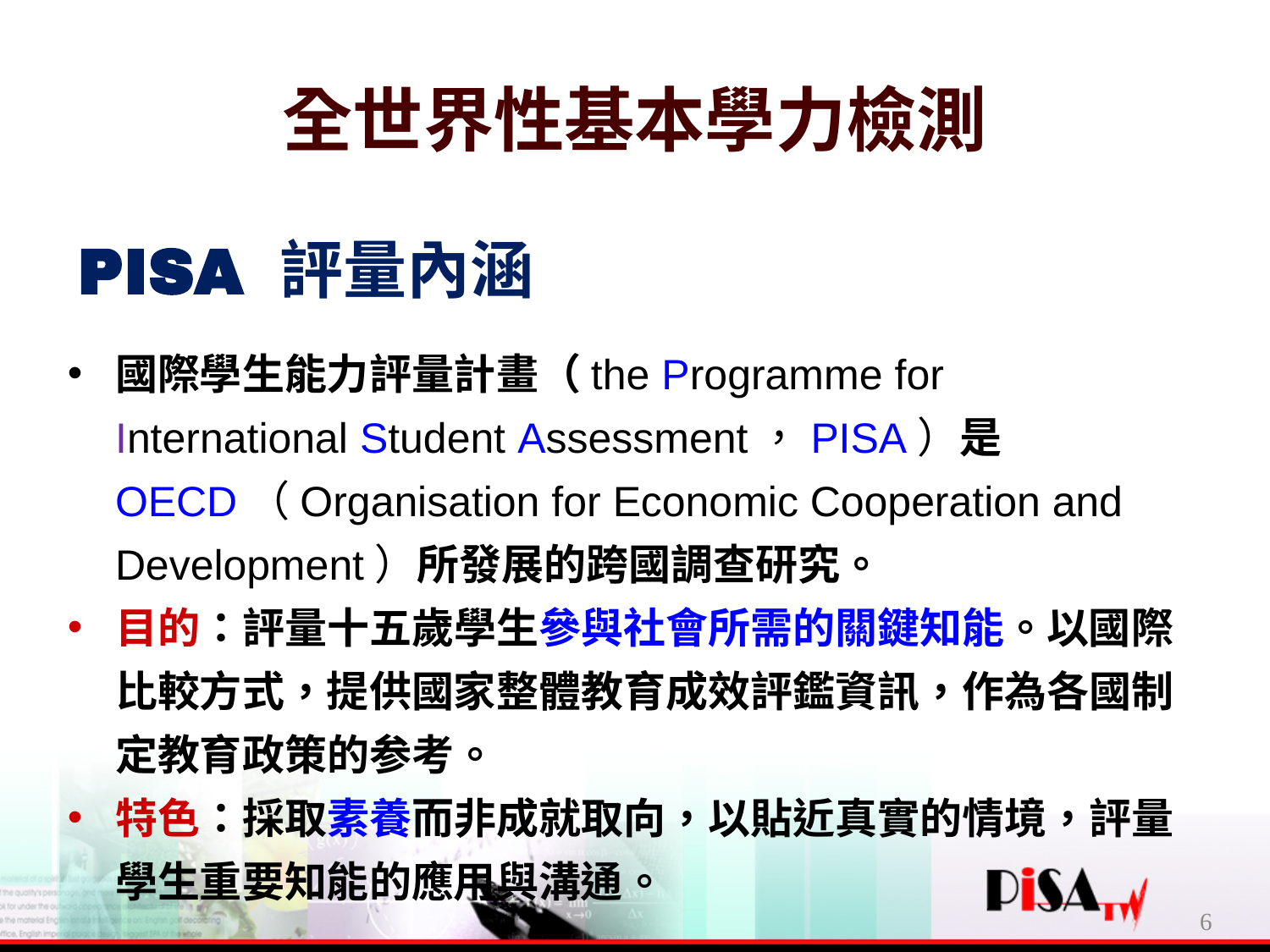

全世界性基本學力檢測
# PISA 評量內涵
國際學生能力評量計畫（the Programme for International Student Assessment，PISA）是 OECD（Organisation for Economic Cooperation and Development）所發展的跨國調查研究。
目的：評量十五歲學生參與社會所需的關鍵知能。以國際比較方式，提供國家整體教育成效評鑑資訊，作為各國制定教育政策的参考。
特色：採取素養而非成就取向，以貼近真實的情境，評量學生重要知能的應用與溝通。

6